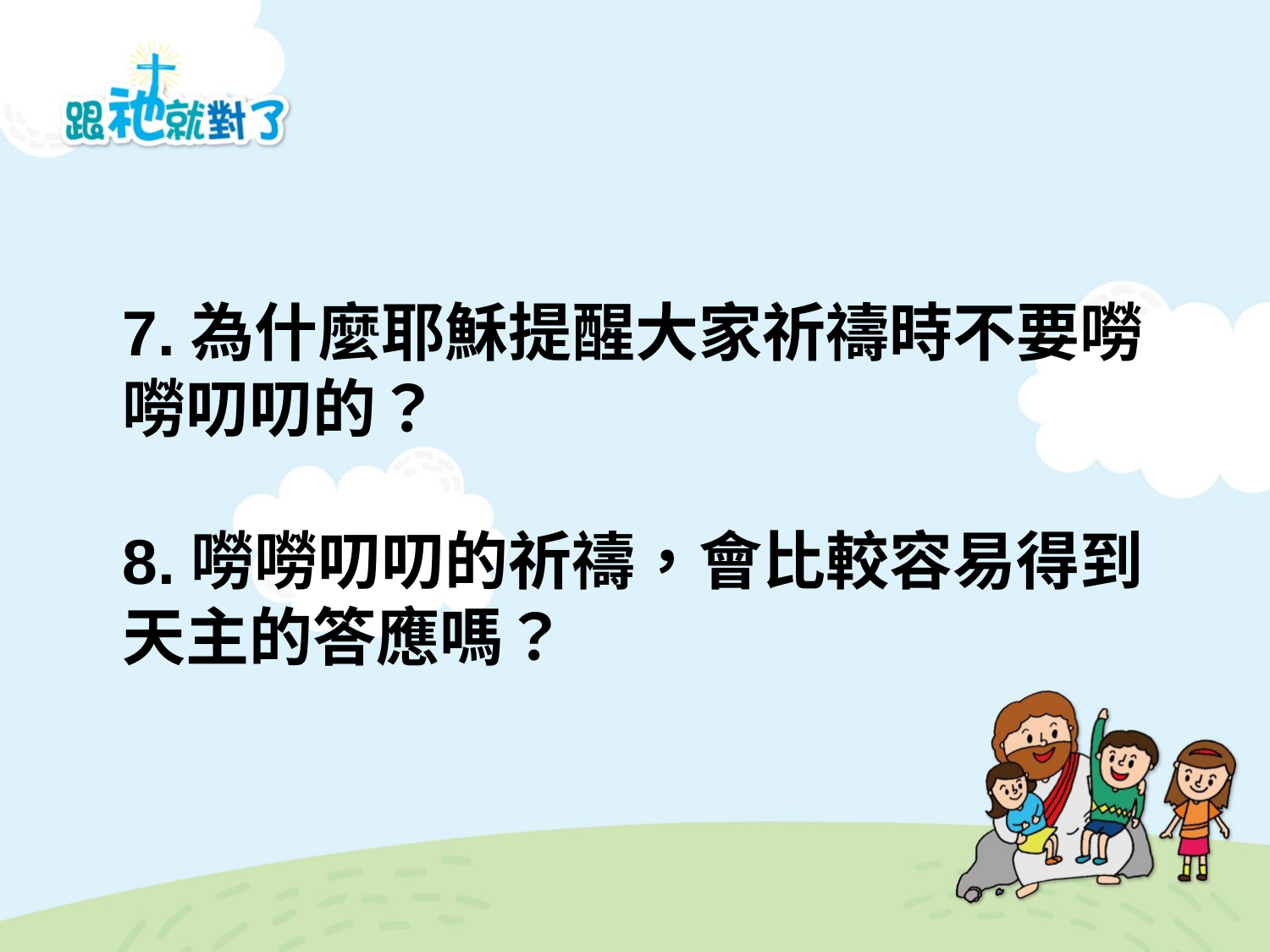

7.為什麼耶穌提醒大家祈禱時不要嘮嘮叨叨的？

8.嘮嘮叨叨的祈禱，會比較容易得到天主的答應嗎？